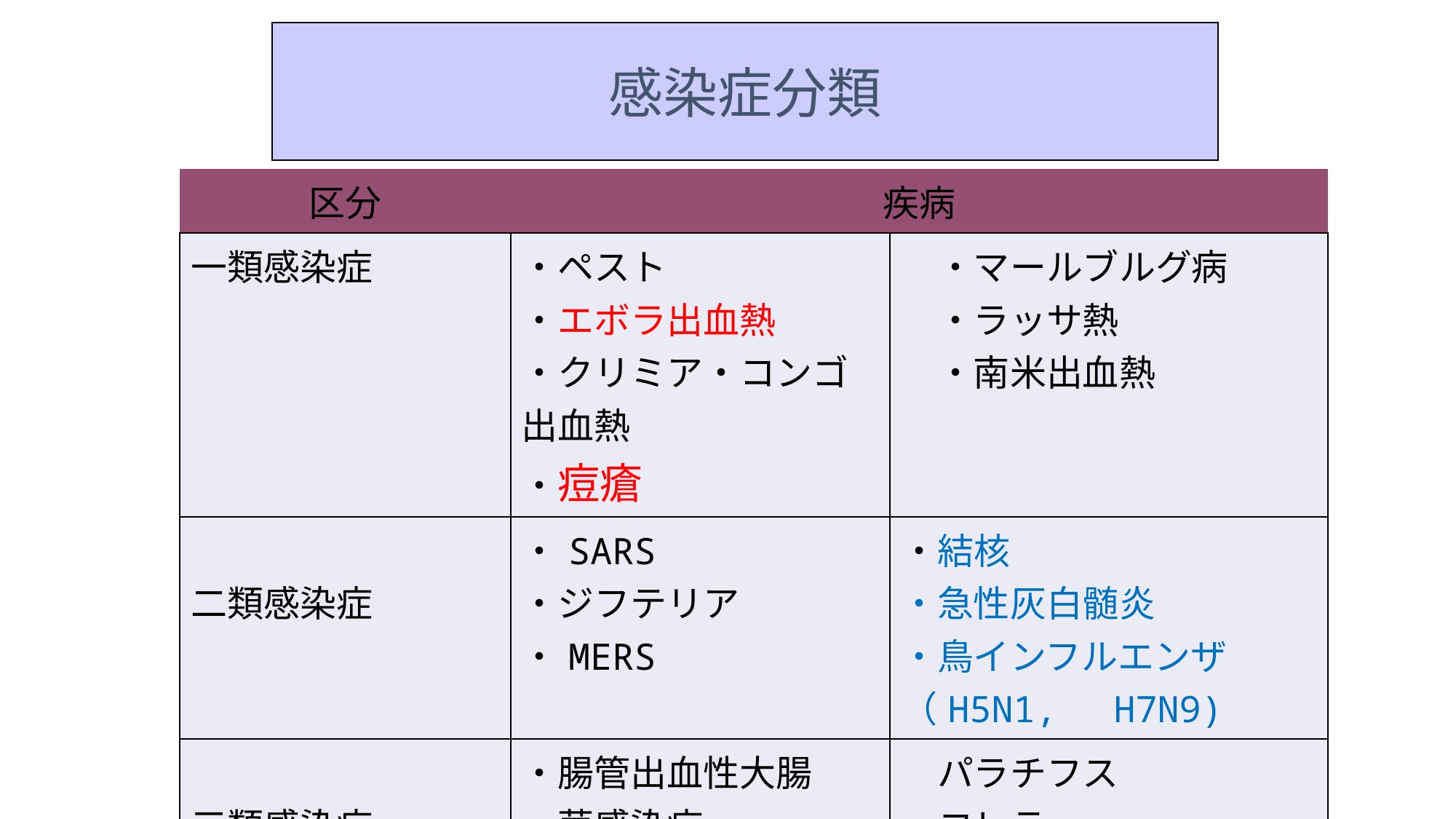

感染症分類
| 区分 | 疾病 |  |
| --- | --- | --- |
| 一類感染症 | ・ペスト ・エボラ出血熱 ・クリミア・コンゴ出血熱 ・痘瘡 | ・マールブルグ病 　・ラッサ熱 　・南米出血熱 |
| 二類感染症 | ・SARS ・ジフテリア ・MERS | ・結核 ・急性灰白髄炎 ・鳥インフルエンザ（H5N1,　H7N9) |
| 三類感染症 | ・腸管出血性大腸　　菌感染症 　腸チフス | パラチフス 　コレラ 　細菌性赤痢 |